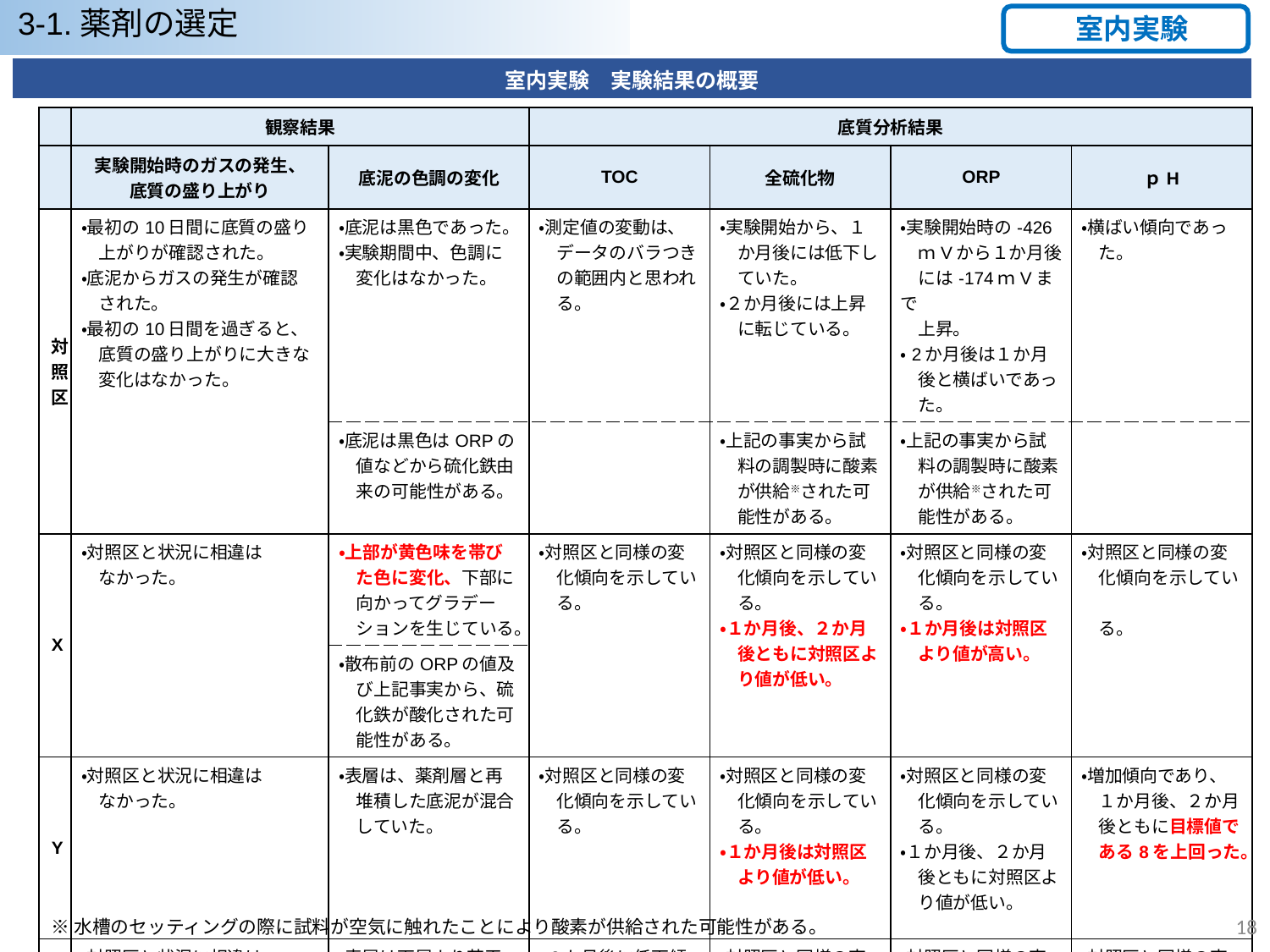

3-1.薬剤の選定
室内実験

| 室内実験　実験結果の概要 |
| --- |
|  | 観察結果 |  | 底質分析結果 |  |  |  |
| --- | --- | --- | --- | --- | --- | --- |
|  | 実験開始時のガスの発生、 底質の盛り上がり | 底泥の色調の変化 | TOC | 全硫化物 | ORP | ｐH |
| 対照区 | ・最初の10日間に底質の盛り 　上がりが確認された。 ・底泥からガスの発生が確認 　された。 ・最初の10日間を過ぎると、 　底質の盛り上がりに大きな 　変化はなかった。 | ・底泥は黒色であった。 ・実験期間中、色調に 　変化はなかった。 | ・測定値の変動は、 　データのバラつき 　の範囲内と思われ 　る。 | ・実験開始から、１ 　か月後には低下し 　ていた。 ・２か月後には上昇 　に転じている。 | ・実験開始時の-426 　ｍVから１か月後 　には-174ｍVまで 　上昇。 ・2か月後は１か月 　後と横ばいであっ 　た。 | ・横ばい傾向であっ 　た。 |
|  |  | ・底泥は黒色はORPの 　値などから硫化鉄由 　来の可能性がある。 |  | ・上記の事実から試 　料の調製時に酸素 　が供給※された可 　能性がある。 | ・上記の事実から試 　料の調製時に酸素 　が供給※された可 　能性がある。 |  |
| X | ・対照区と状況に相違は 　なかった。 | ・上部が黄色味を帯び 　た色に変化、下部に 　向かってグラデー 　ションを生じている。 | ・対照区と同様の変 　化傾向を示してい 　る。 | ・対照区と同様の変 　化傾向を示してい 　る。 ・１か月後、２か月 　後ともに対照区よ 　り値が低い。 | ・対照区と同様の変 　化傾向を示してい 　る。 ・１か月後は対照区 　より値が高い。 | ・対照区と同様の変　 　化傾向を示してい　 　る。 |
|  |  | ・散布前のORPの値及 　び上記事実から、硫 　化鉄が酸化された可 　能性がある。 |  |  |  |  |
| Y | ・対照区と状況に相違は 　なかった。 | ・表層は、薬剤層と再 　堆積した底泥が混合 　していた。 | ・対照区と同様の変 　化傾向を示してい 　る。 | ・対照区と同様の変 　化傾向を示してい 　る。 ・１か月後は対照区 　より値が低い。 | ・対照区と同様の変 　化傾向を示してい 　る。 ・１か月後、２か月 　後ともに対照区よ 　り値が低い。 | ・増加傾向であり、 　１か月後、２か月 　後ともに目標値で 　ある8を上回った。 |
| Z | ・対照区と状況に相違は 　なかった。 | ・表層は下層より若干 　黒色が薄い。 | ・2か月後に低下傾 　向が見られるが、 　試料のバラツキも 　大きい。 | ・対照区と同様の変 　化傾向を示してお 　り、測定値もほぼ 　同じであった。 | ・対照区と同様の変 　化傾向を示してお 　り、測定値もほぼ 　同じであった。 | ・対照区と同様の変 　化傾向を示してい 　る。 |
18
※水槽のセッティングの際に試料が空気に触れたことにより酸素が供給された可能性がある。